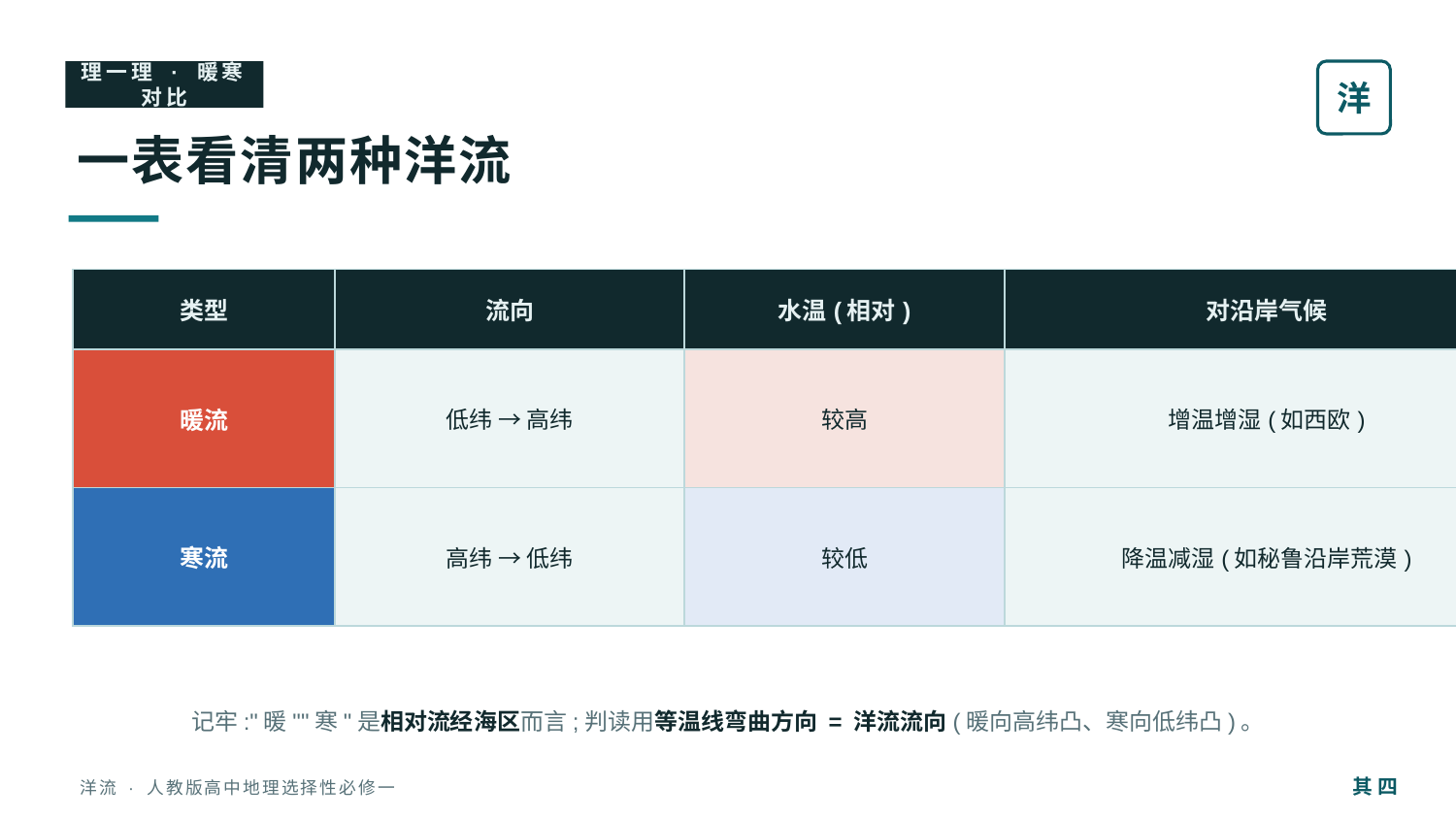

理一理 · 暖寒对比
洋

一表看清两种洋流

| 类型 | 流向 | 水温(相对) | 对沿岸气候 |
| --- | --- | --- | --- |
| 暖流 | 低纬 → 高纬 | 较高 | 增温增湿(如西欧) |
| 寒流 | 高纬 → 低纬 | 较低 | 降温减湿(如秘鲁沿岸荒漠) |
记牢:"暖""寒"是相对流经海区而言;判读用等温线弯曲方向 = 洋流流向(暖向高纬凸、寒向低纬凸)。
其 四
洋流 · 人教版高中地理选择性必修一